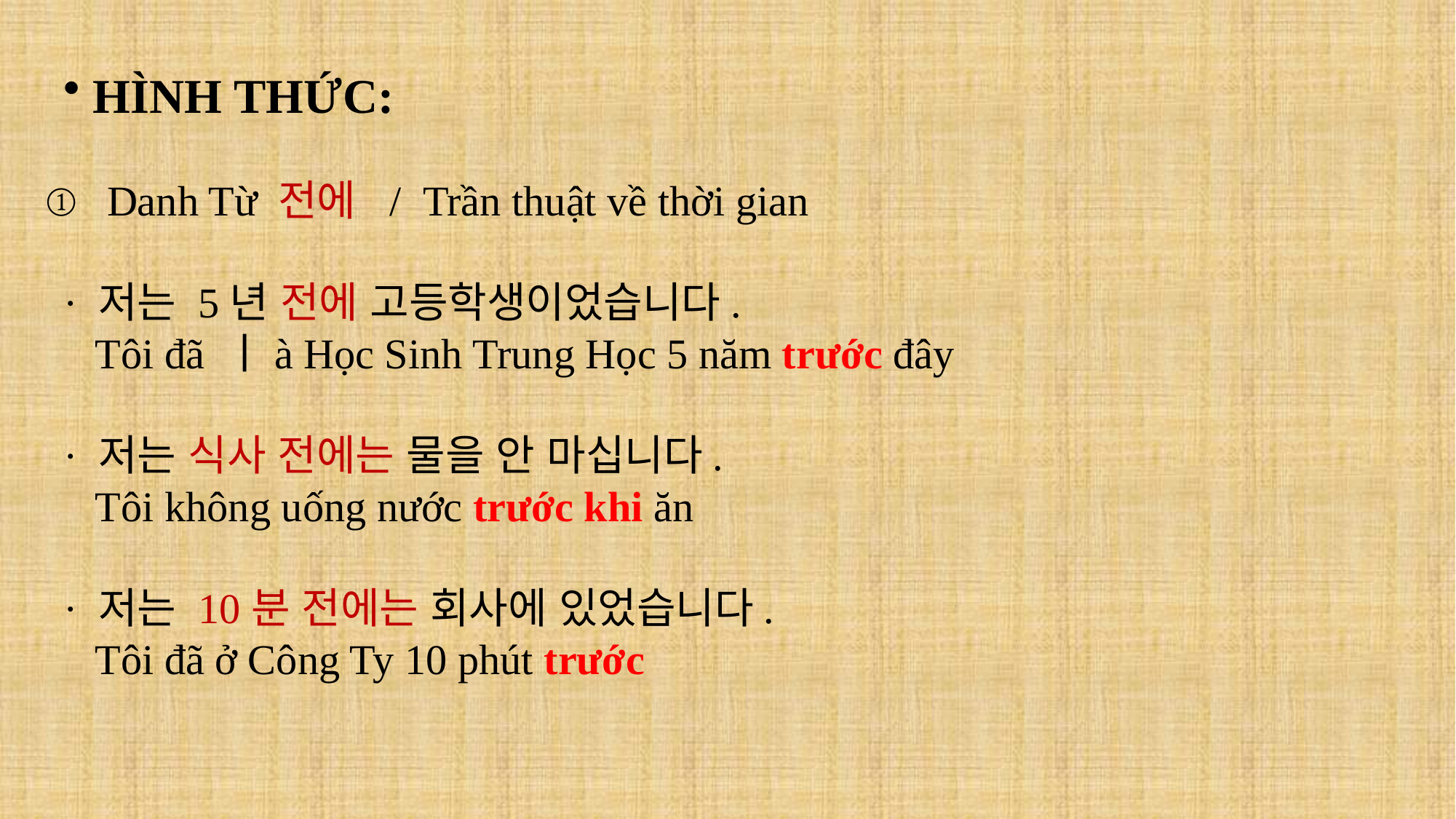

HÌNH THỨC:

Danh Từ 전에  /  Trần thuật về thời gian

· 저는 5년 전에 고등학생이었습니다.
   Tôi đã ㅣà Học Sinh Trung Học 5 năm trước đây

· 저는 식사 전에는 물을 안 마십니다.
   Tôi không uống nước trước khi ăn

· 저는 10분 전에는 회사에 있었습니다.
   Tôi đã ở Công Ty 10 phút trước